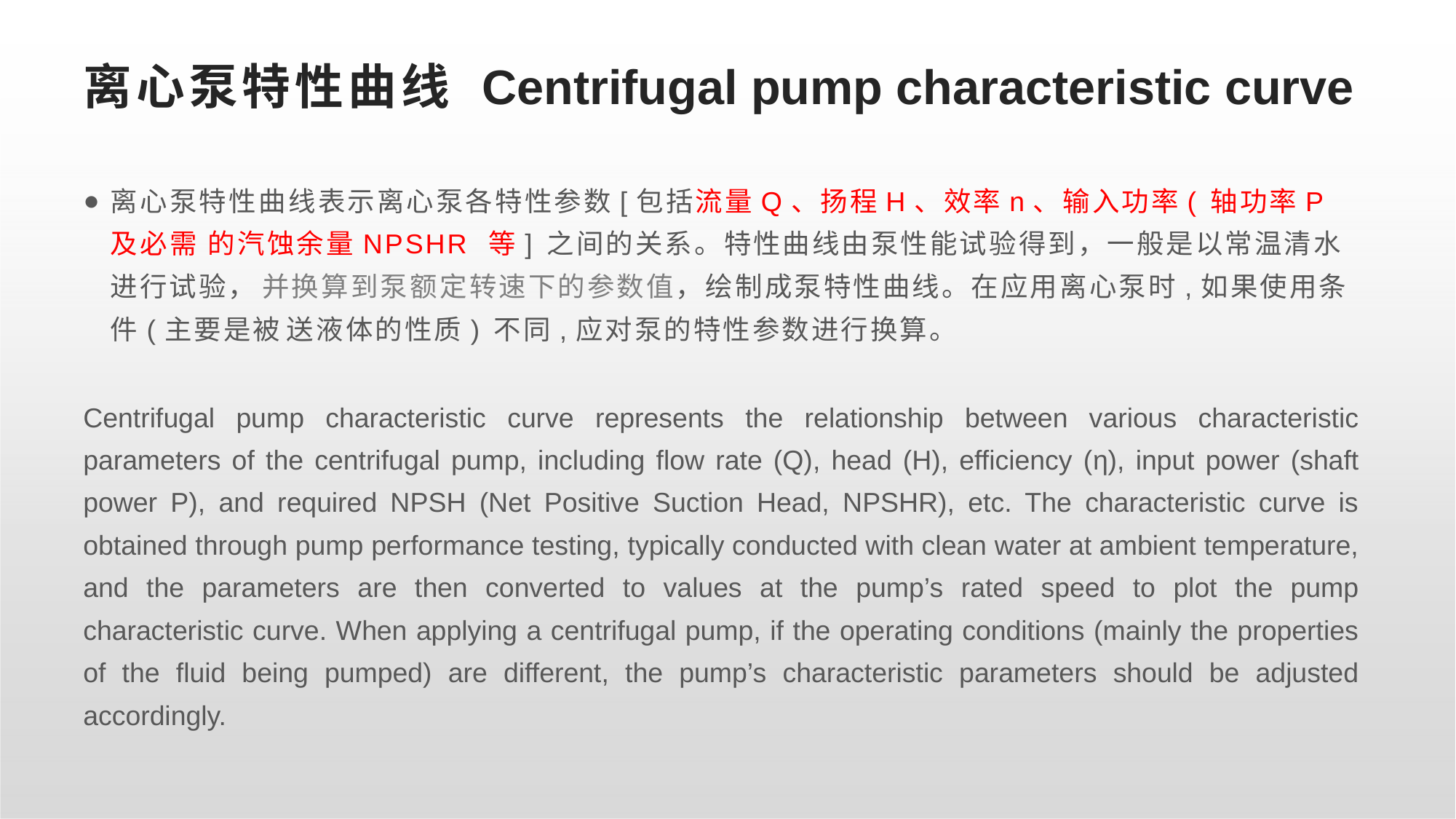

# 离心泵特性曲线 Centrifugal pump characteristic curve
离心泵特性曲线表示离心泵各特性参数[包括流量Q、扬程H、效率n、输入功率( 轴功率P 及必需 的汽蚀余量NPSHR  等] 之间的关系。特性曲线由泵性能试验得到，一般是以常温清水进行试验， 并换算到泵额定转速下的参数值，绘制成泵特性曲线。在应用离心泵时,如果使用条件(主要是被 送液体的性质) 不同,应对泵的特性参数进行换算。

Centrifugal pump characteristic curve represents the relationship between various characteristic parameters of the centrifugal pump, including flow rate (Q), head (H), efficiency (η), input power (shaft power P), and required NPSH (Net Positive Suction Head, NPSHR), etc. The characteristic curve is obtained through pump performance testing, typically conducted with clean water at ambient temperature, and the parameters are then converted to values at the pump’s rated speed to plot the pump characteristic curve. When applying a centrifugal pump, if the operating conditions (mainly the properties of the fluid being pumped) are different, the pump’s characteristic parameters should be adjusted accordingly.